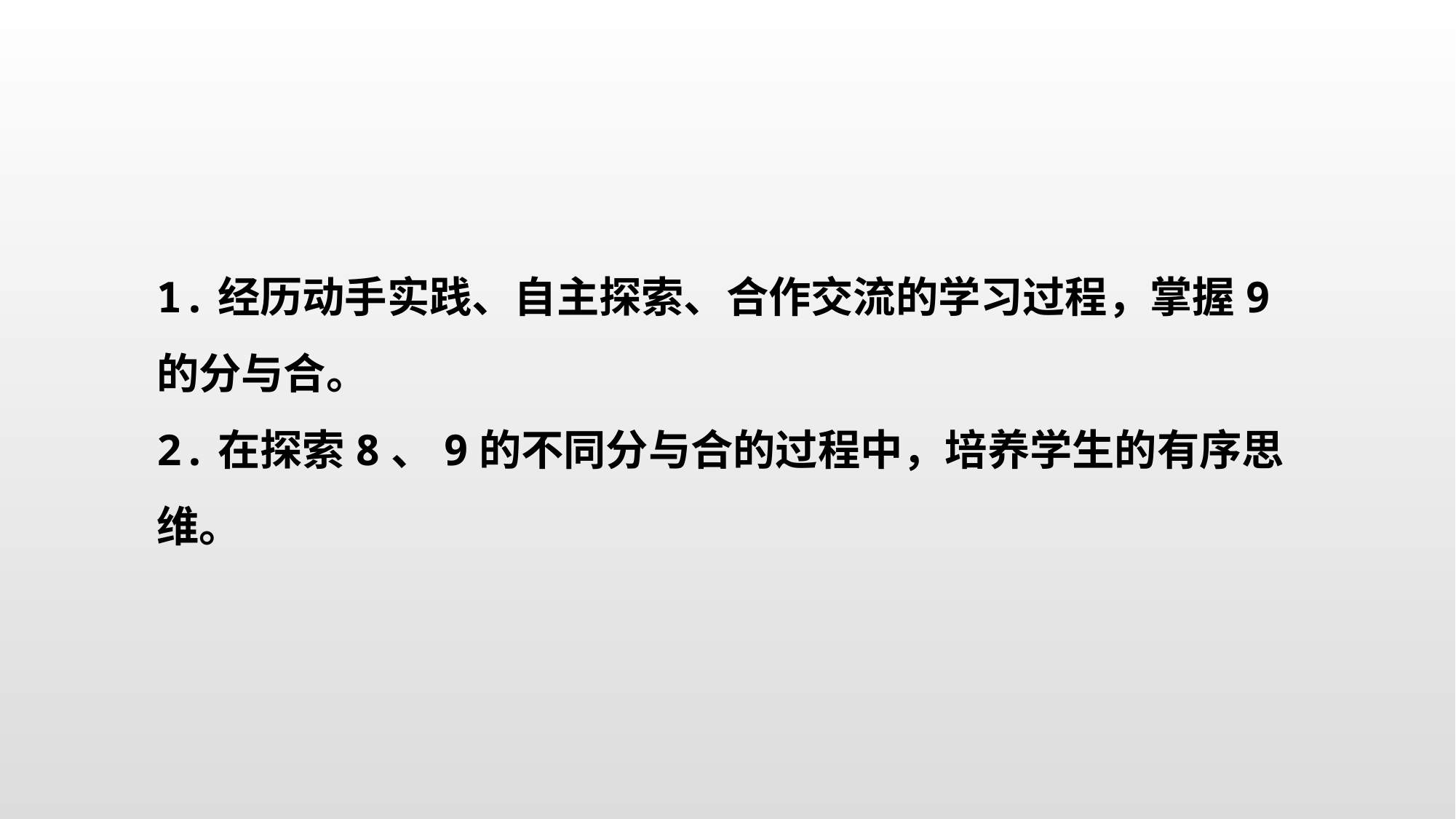

1.经历动手实践、自主探索、合作交流的学习过程，掌握9的分与合。
2.在探索8、9的不同分与合的过程中，培养学生的有序思维。